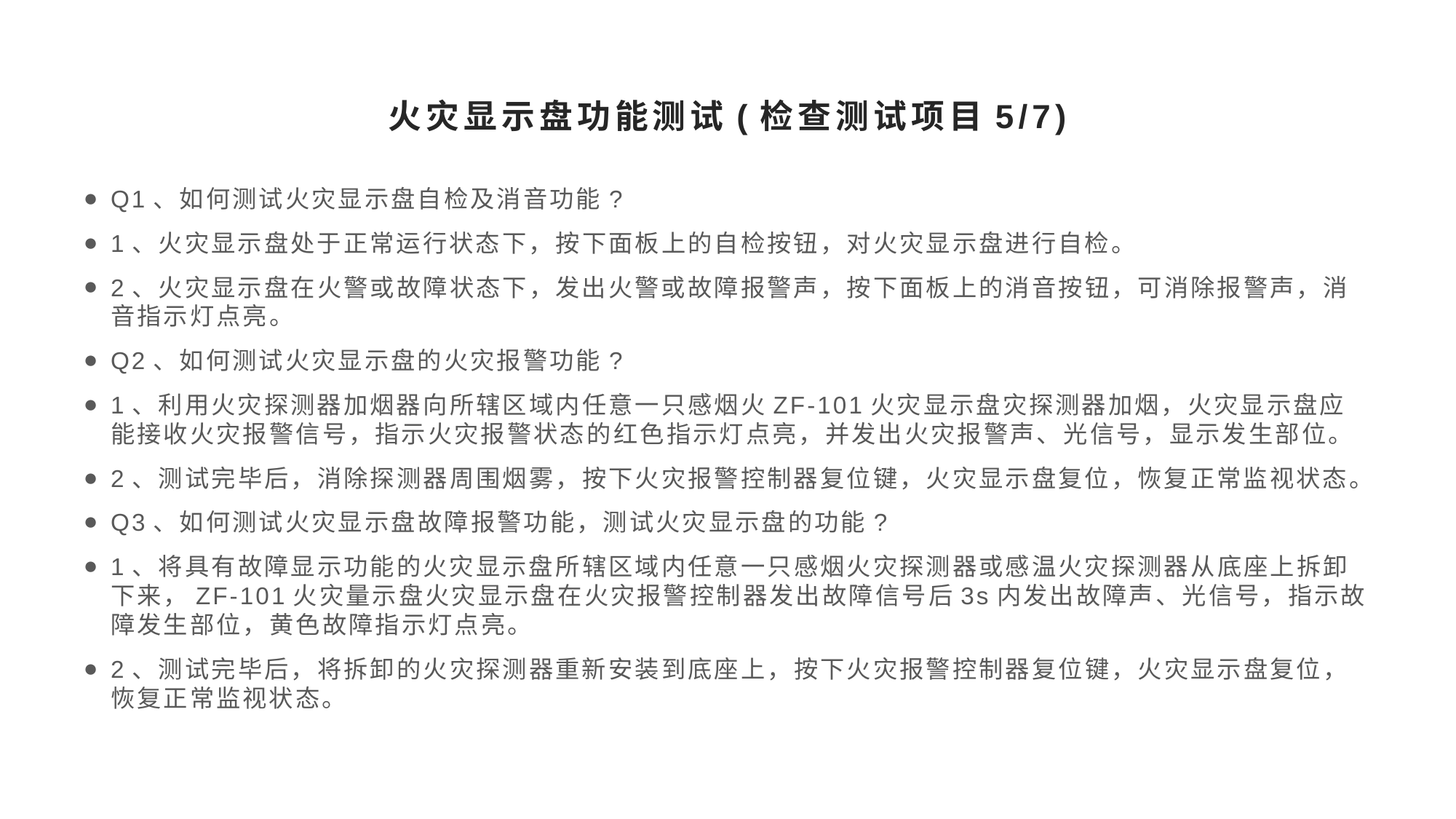

# 火灾显示盘功能测试(检查测试项目5/7)
Q1、如何测试火灾显示盘自检及消音功能?
1、火灾显示盘处于正常运行状态下，按下面板上的自检按钮，对火灾显示盘进行自检。
2、火灾显示盘在火警或故障状态下，发出火警或故障报警声，按下面板上的消音按钮，可消除报警声，消音指示灯点亮。
Q2、如何测试火灾显示盘的火灾报警功能?
1、利用火灾探测器加烟器向所辖区域内任意一只感烟火ZF-101火灾显示盘灾探测器加烟，火灾显示盘应能接收火灾报警信号，指示火灾报警状态的红色指示灯点亮，并发出火灾报警声、光信号，显示发生部位。
2、测试完毕后，消除探测器周围烟雾，按下火灾报警控制器复位键，火灾显示盘复位，恢复正常监视状态。
Q3、如何测试火灾显示盘故障报警功能，测试火灾显示盘的功能?
1、将具有故障显示功能的火灾显示盘所辖区域内任意一只感烟火灾探测器或感温火灾探测器从底座上拆卸下来，ZF-101火灾量示盘火灾显示盘在火灾报警控制器发出故障信号后3s内发出故障声、光信号，指示故障发生部位，黄色故障指示灯点亮。
2、测试完毕后，将拆卸的火灾探测器重新安装到底座上，按下火灾报警控制器复位键，火灾显示盘复位，恢复正常监视状态。
31